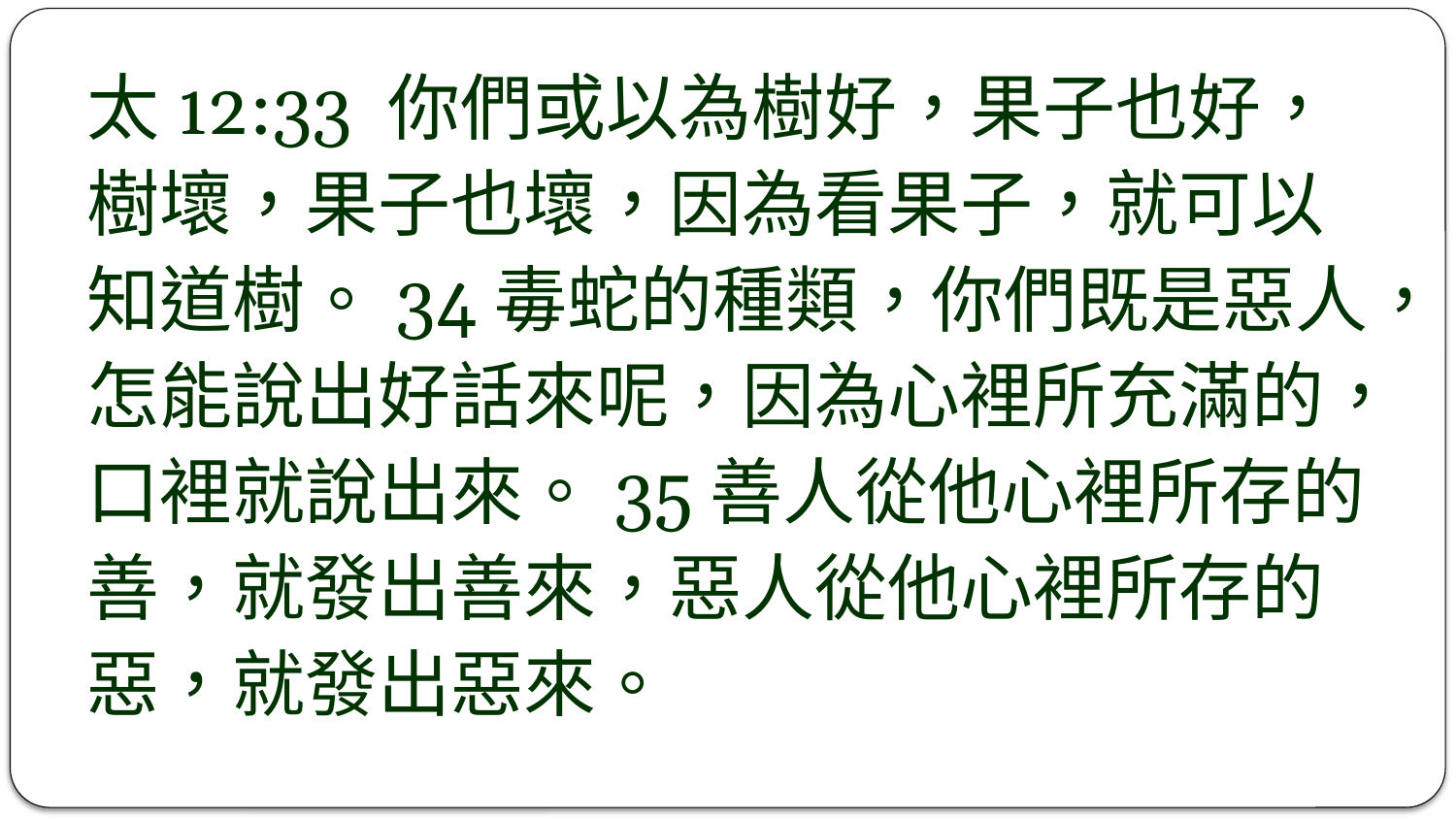

太12:33 你們或以為樹好，果子也好，樹壞，果子也壞，因為看果子，就可以知道樹。34毒蛇的種類，你們既是惡人，怎能說出好話來呢，因為心裡所充滿的，口裡就說出來。35善人從他心裡所存的善，就發出善來，惡人從他心裡所存的惡，就發出惡來。